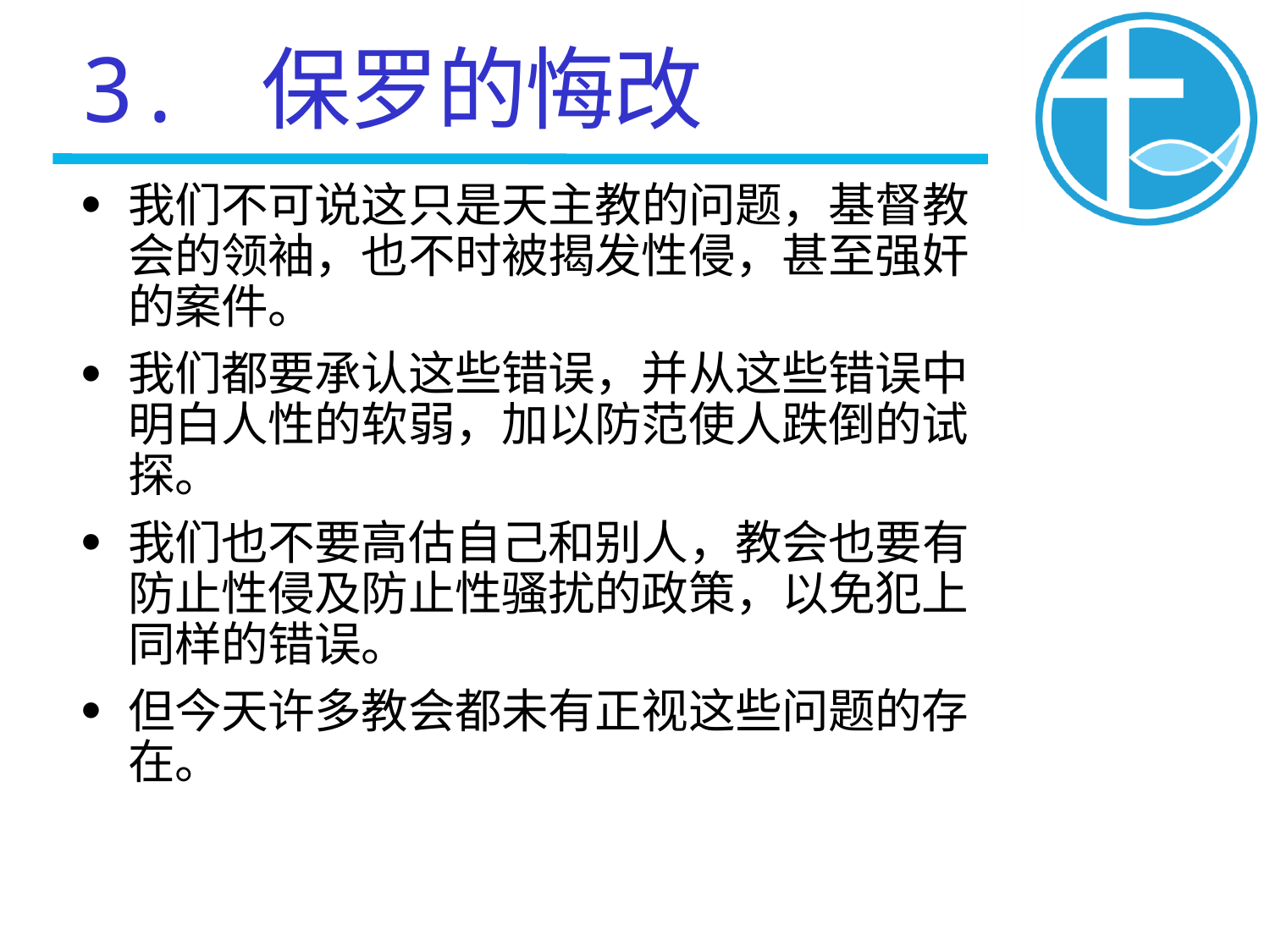

# 3. 保罗的悔改
我们不可说这只是天主教的问题，基督教会的领袖，也不时被揭发性侵，甚至强奸的案件。
我们都要承认这些错误，并从这些错误中明白人性的软弱，加以防范使人跌倒的试探。
我们也不要高估自己和别人，教会也要有防止性侵及防止性骚扰的政策，以免犯上同样的错误。
但今天许多教会都未有正视这些问题的存在。